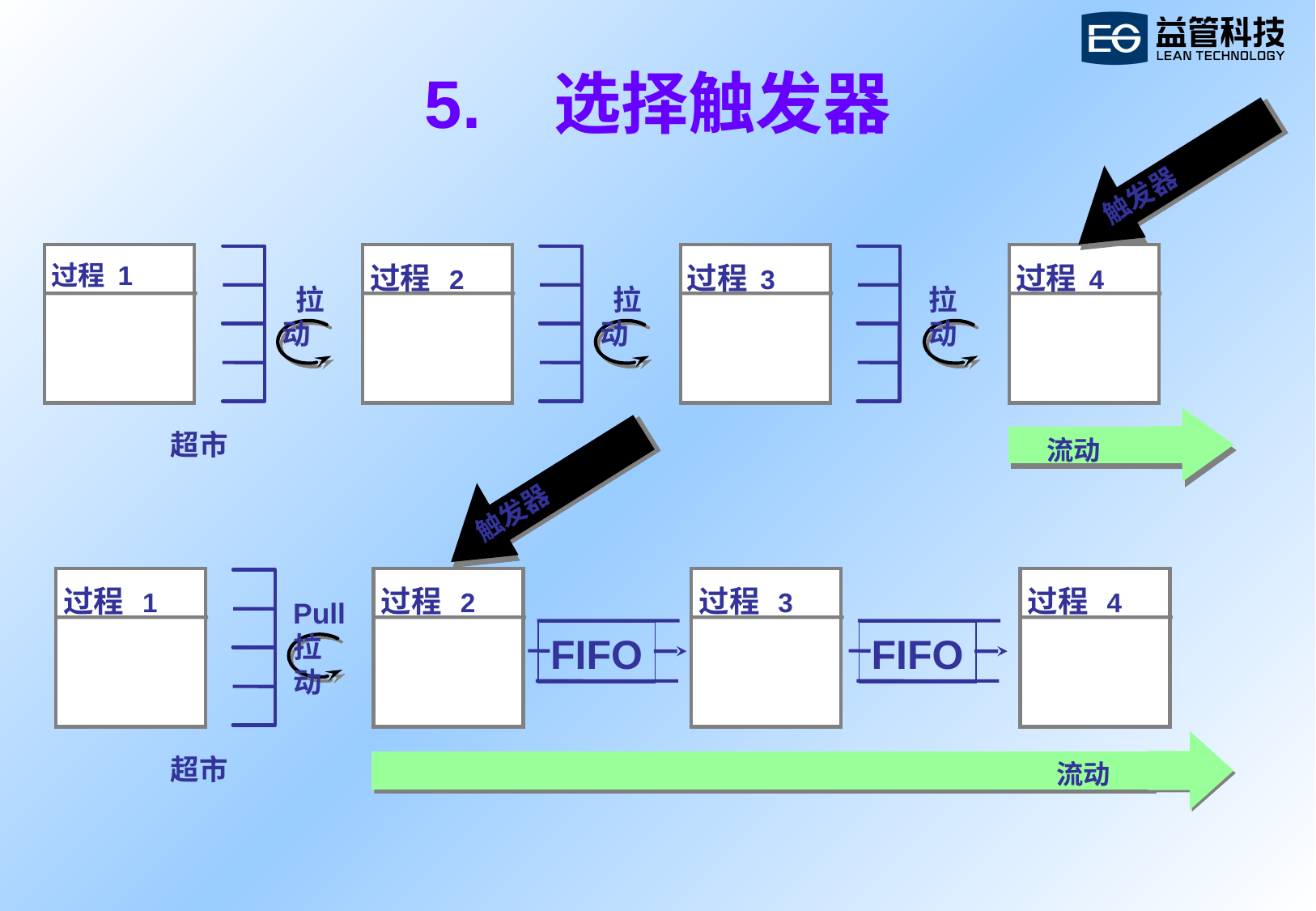

# 5.   选择触发器

 触发器

过程 1
过程  2
过程 3
过程 4
 拉动

 拉动

拉动

 超市
流动

 触发器

过程  1
过程  2
过程  3
过程  4
Pull拉动

FIFO

FIFO

 超市
 流动